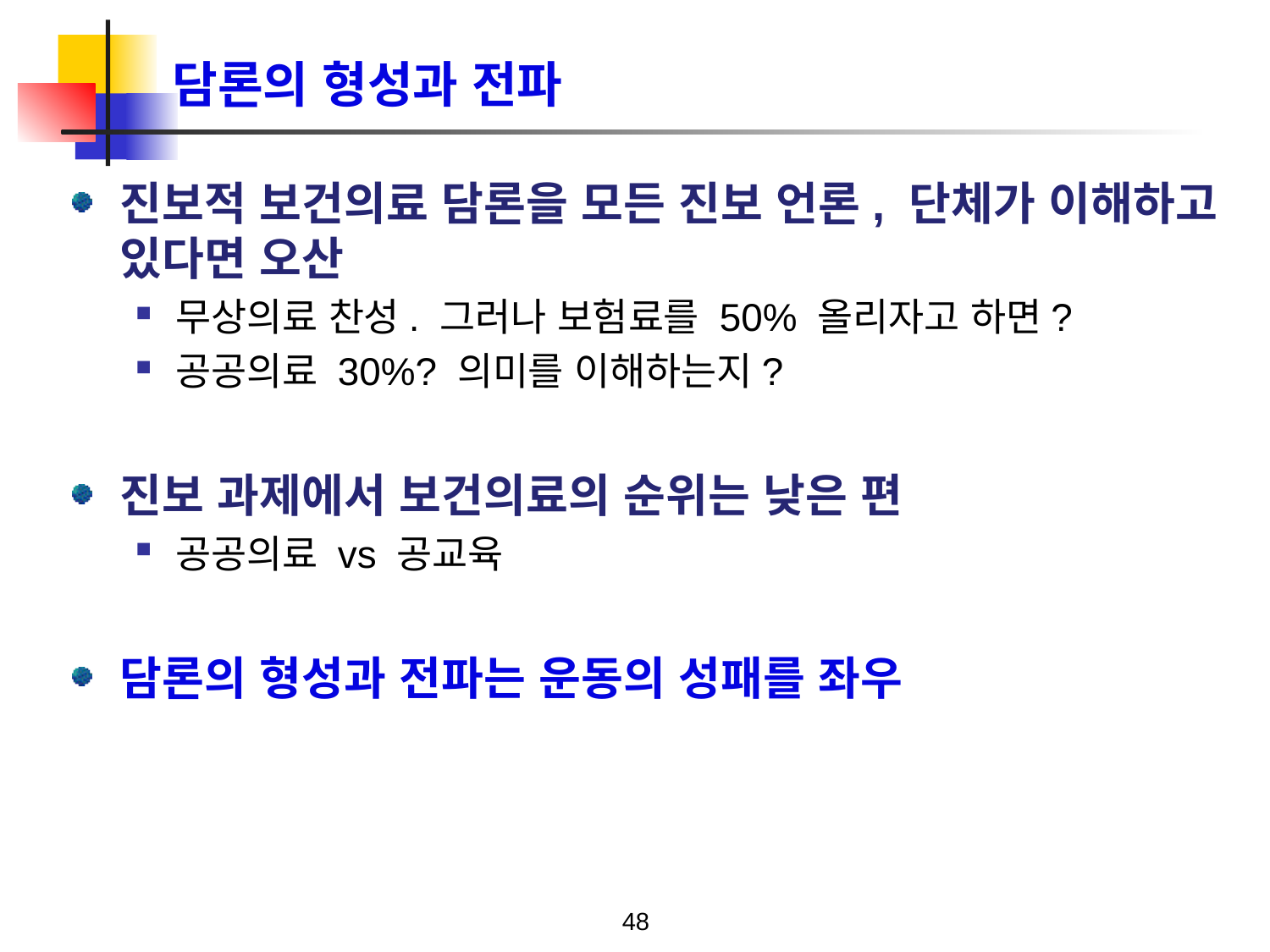

# 담론의 형성과 전파
진보적 보건의료 담론을 모든 진보 언론, 단체가 이해하고 있다면 오산
무상의료 찬성. 그러나 보험료를 50% 올리자고 하면?
공공의료 30%? 의미를 이해하는지?

진보 과제에서 보건의료의 순위는 낮은 편
공공의료 vs 공교육

담론의 형성과 전파는 운동의 성패를 좌우
48